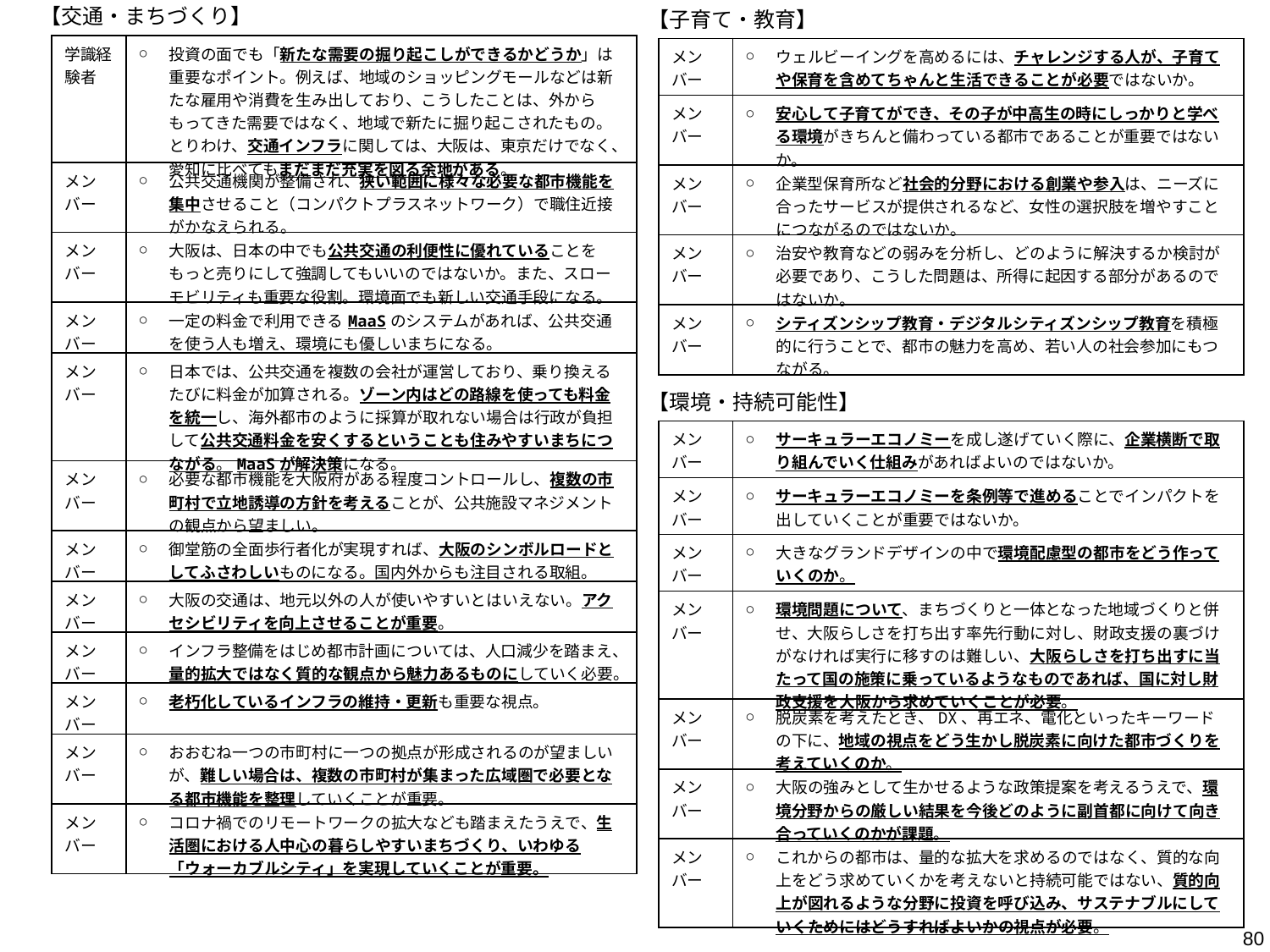

【子育て・教育】
【交通・まちづくり】
| 学識経験者 | ○ | 投資の面でも「新たな需要の掘り起こしができるかどうか」は重要なポイント。例えば、地域のショッピングモールなどは新たな雇用や消費を生み出しており、こうしたことは、外からもってきた需要ではなく、地域で新たに掘り起こされたもの。とりわけ、交通インフラに関しては、大阪は、東京だけでなく、愛知に比べてもまだまだ充実を図る余地がある。 |
| --- | --- | --- |
| メンバー | ○ | 公共交通機関が整備され、狭い範囲に様々な必要な都市機能を集中させること（コンパクトプラスネットワーク）で職住近接がかなえられる。 |
| メンバー | ○ | 大阪は、日本の中でも公共交通の利便性に優れていることをもっと売りにして強調してもいいのではないか。また、スローモビリティも重要な役割。環境面でも新しい交通手段になる。 |
| メンバー | ○ | 一定の料金で利用できるMaaSのシステムがあれば、公共交通を使う人も増え、環境にも優しいまちになる。 |
| メンバー | ○ | 日本では、公共交通を複数の会社が運営しており、乗り換えるたびに料金が加算される。ゾーン内はどの路線を使っても料金を統一し、海外都市のように採算が取れない場合は行政が負担して公共交通料金を安くするということも住みやすいまちにつながる。MaaSが解決策になる。 |
| メンバー | ○ | 必要な都市機能を大阪府がある程度コントロールし、複数の市町村で立地誘導の方針を考えることが、公共施設マネジメントの観点から望ましい。 |
| メンバー | ○ | 御堂筋の全面歩行者化が実現すれば、大阪のシンボルロードとしてふさわしいものになる。国内外からも注目される取組。 |
| メンバー | ○ | 大阪の交通は、地元以外の人が使いやすいとはいえない。アクセシビリティを向上させることが重要。 |
| メンバー | ○ | インフラ整備をはじめ都市計画については、人口減少を踏まえ、量的拡大ではなく質的な観点から魅力あるものにしていく必要。 |
| メンバー | ○ | 老朽化しているインフラの維持・更新も重要な視点。 |
| メンバー | ○ | おおむね一つの市町村に一つの拠点が形成されるのが望ましいが、難しい場合は、複数の市町村が集まった広域圏で必要となる都市機能を整理していくことが重要。 |
| メンバー | ○ | コロナ禍でのリモートワークの拡大なども踏まえたうえで、生活圏における人中心の暮らしやすいまちづくり、いわゆる「ウォーカブルシティ」を実現していくことが重要。 |
| メンバー | ○ | ウェルビーイングを高めるには、チャレンジする人が、子育てや保育を含めてちゃんと生活できることが必要ではないか。 |
| --- | --- | --- |
| メンバー | ○ | 安心して子育てができ、その子が中高生の時にしっかりと学べる環境がきちんと備わっている都市であることが重要ではないか。 |
| メンバー | ○ | 企業型保育所など社会的分野における創業や参入は、ニーズに合ったサービスが提供されるなど、女性の選択肢を増やすことにつながるのではないか。 |
| メンバー | ○ | 治安や教育などの弱みを分析し、どのように解決するか検討が必要であり、こうした問題は、所得に起因する部分があるのではないか。 |
| メンバー | ○ | シティズンシップ教育・デジタルシティズンシップ教育を積極的に行うことで、都市の魅力を高め、若い人の社会参加にもつながる。 |
【環境・持続可能性】
| メンバー | ○ | サーキュラーエコノミーを成し遂げていく際に、企業横断で取り組んでいく仕組みがあればよいのではないか。 |
| --- | --- | --- |
| メンバー | ○ | サーキュラーエコノミーを条例等で進めることでインパクトを出していくことが重要ではないか。 |
| メンバー | ○ | 大きなグランドデザインの中で環境配慮型の都市をどう作っていくのか。 |
| メンバー | ○ | 環境問題について、まちづくりと一体となった地域づくりと併せ、大阪らしさを打ち出す率先行動に対し、財政支援の裏づけがなければ実行に移すのは難しい、大阪らしさを打ち出すに当たって国の施策に乗っているようなものであれば、国に対し財政支援を大阪から求めていくことが必要。 |
| メンバー | ○ | 脱炭素を考えたとき、DX、再エネ、電化といったキーワードの下に、地域の視点をどう生かし脱炭素に向けた都市づくりを考えていくのか。 |
| メンバー | ○ | 大阪の強みとして生かせるような政策提案を考えるうえで、環境分野からの厳しい結果を今後どのように副首都に向けて向き合っていくのかが課題。 |
| メンバー | ○ | これからの都市は、量的な拡大を求めるのではなく、質的な向上をどう求めていくかを考えないと持続可能ではない、質的向上が図れるような分野に投資を呼び込み、サステナブルにしていくためにはどうすればよいかの視点が必要。 |
80